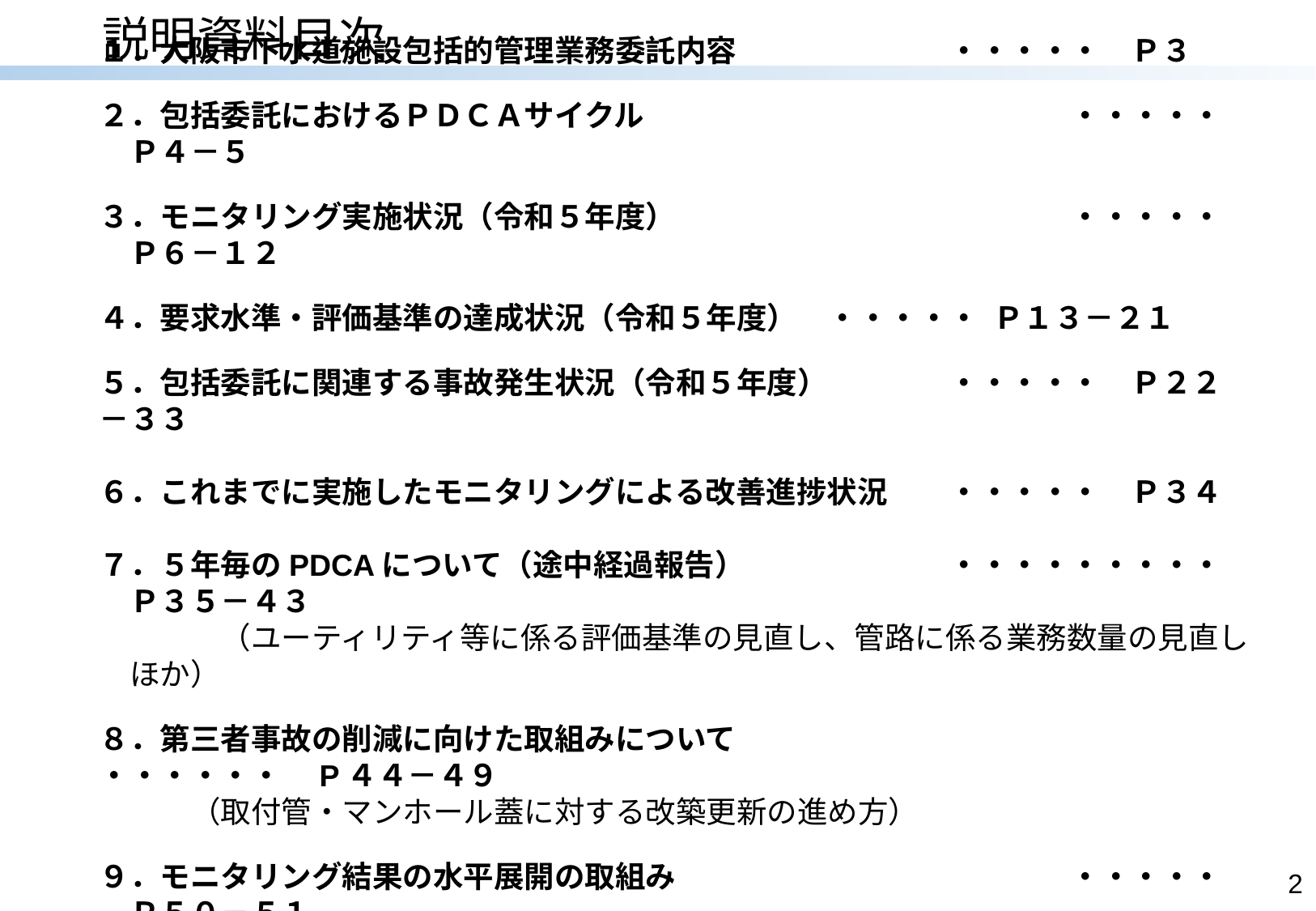

# 説明資料目次
１．大阪市下水道施設包括的管理業務委託内容		・・・・・　Ｐ３

２．包括委託におけるＰＤＣＡサイクル				・・・・・　Ｐ４－５

３．モニタリング実施状況（令和５年度）				・・・・・　Ｐ６－１２

４．要求水準・評価基準の達成状況（令和５年度）	・・・・・  Ｐ１３－２１

５．包括委託に関連する事故発生状況（令和５年度）	・・・・・　Ｐ２２－３３

６．これまでに実施したモニタリングによる改善進捗状況	・・・・・　Ｐ３４

７．５年毎のPDCAについて（途中経過報告）		・・・・・・・・・　Ｐ３５－４３
	（ユーティリティ等に係る評価基準の見直し、管路に係る業務数量の見直し　ほか）

８．第三者事故の削減に向けた取組みについて			・・・・・・　P４４－４９
　　　（取付管・マンホール蓋に対する改築更新の進め方）

９．モニタリング結果の水平展開の取組み		 		・・・・・　Ｐ５０－５１
2